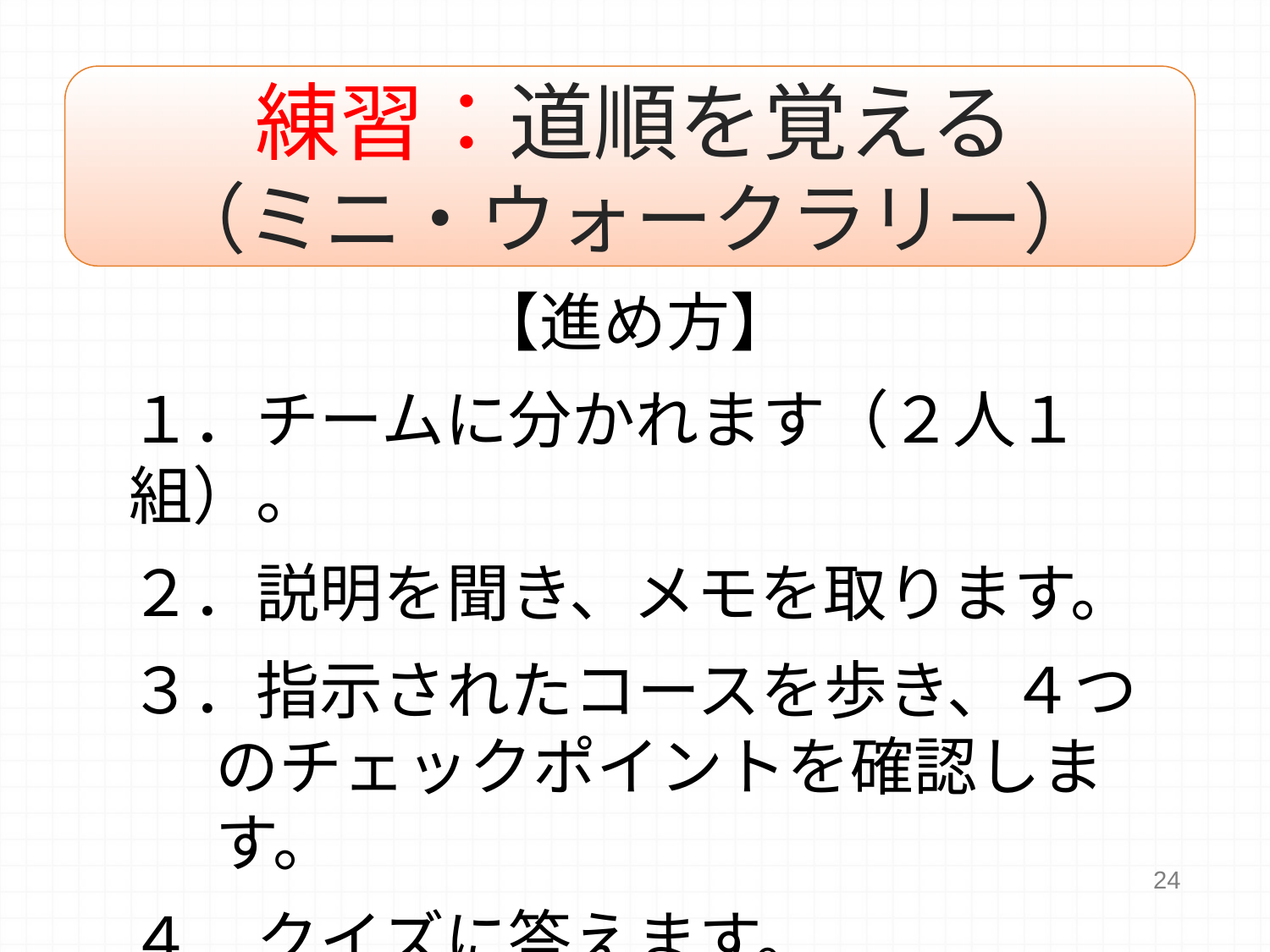

# 練習：道順を覚える （ミニ・ウォークラリー）

【進め方】
１．チームに分かれます（２人１組）。
２．説明を聞き、メモを取ります。
３．指示されたコースを歩き、４つのチェックポイントを確認します。
４．クイズに答えます。
	…隠れチェックポイントがあります！
24